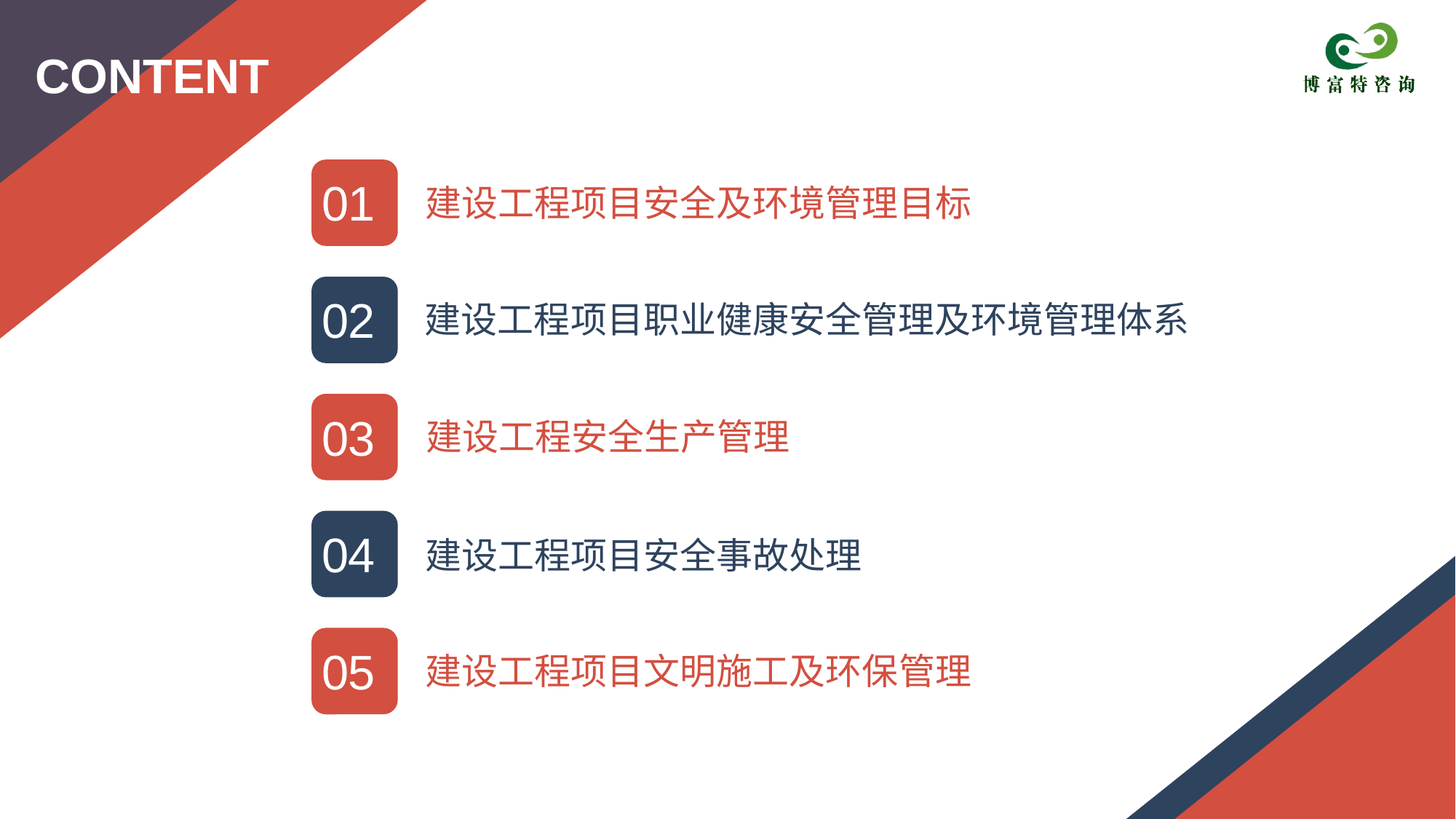

CONTENT

01
建设工程项目安全及环境管理目标

02
建设工程项目职业健康安全管理及环境管理体系

03
建设工程安全生产管理

04
建设工程项目安全事故处理

05
建设工程项目文明施工及环保管理